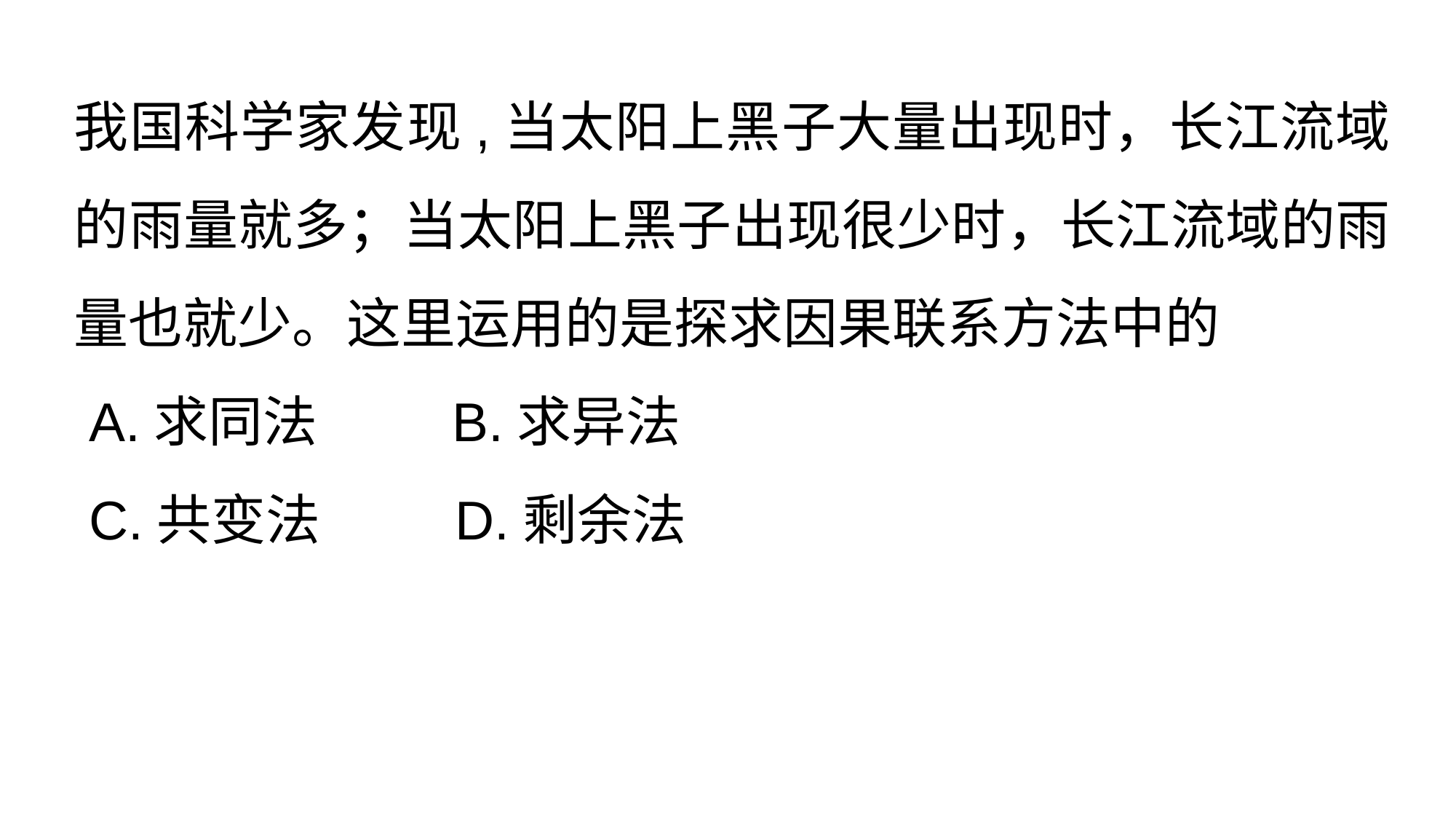

我国科学家发现,当太阳上黑子大量出现时，长江流域的雨量就多；当太阳上黑子出现很少时，长江流域的雨量也就少。这里运用的是探求因果联系方法中的
 A.求同法          B.求异法
 C.共变法          D.剩余法